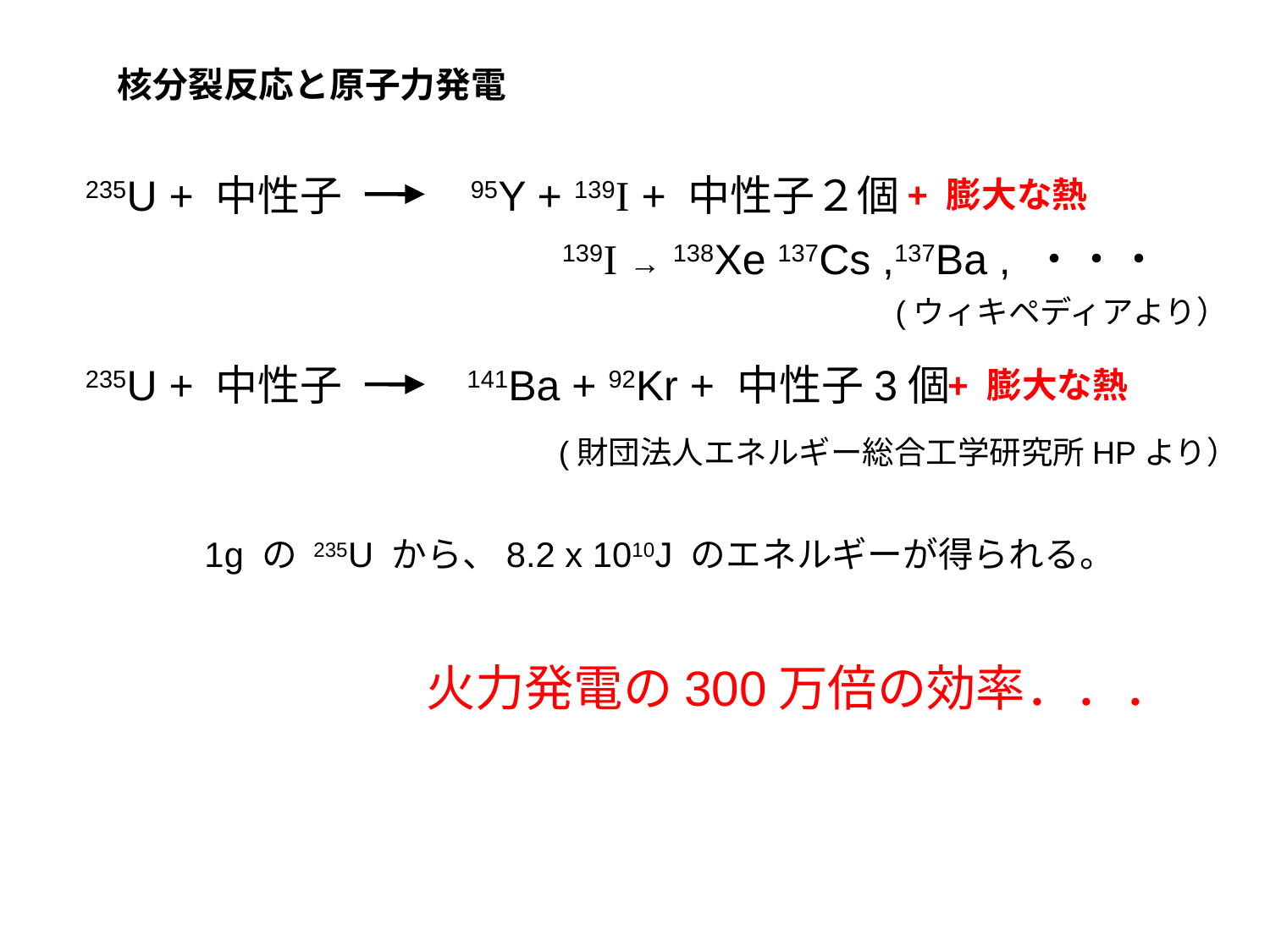

核分裂反応と原子力発電
235U + 中性子

95Y + 139I + 中性子２個
+ 膨大な熱
+ 膨大な熱
139I → 138Xe 137Cs ,137Ba , ・・・
(ウィキペディアより）
235U + 中性子

141Ba + 92Kr + 中性子3個
(財団法人エネルギー総合工学研究所HPより）
1g の 235U から、8.2 x 1010J のエネルギーが得られる。
火力発電の300万倍の効率．．．